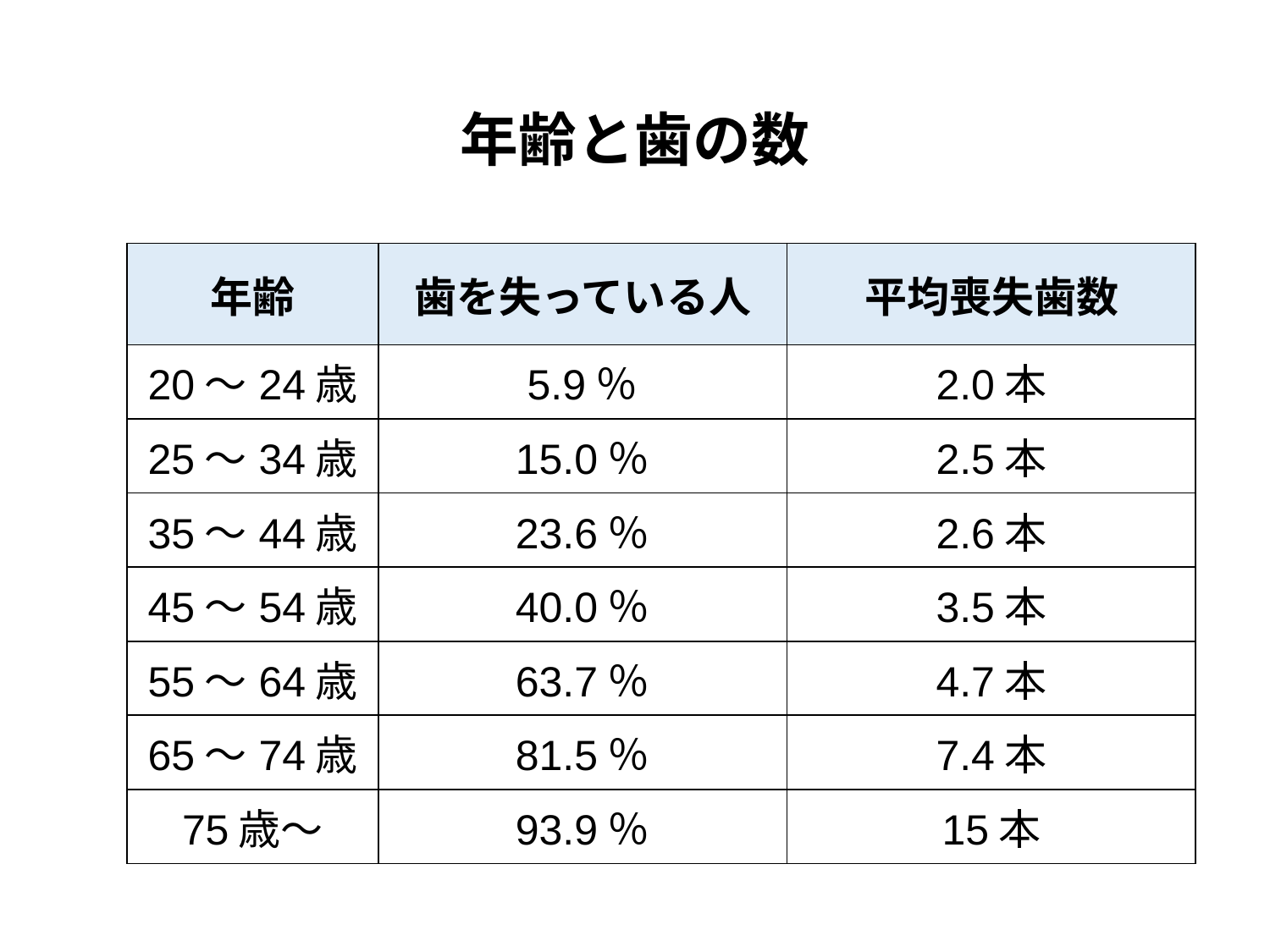

# 年齢と歯の数
| 年齢 | 歯を失っている人 | 平均喪失歯数 |
| --- | --- | --- |
| 20～24歳 | 5.9％ | 2.0本 |
| 25～34歳 | 15.0％ | 2.5本 |
| 35～44歳 | 23.6％ | 2.6本 |
| 45～54歳 | 40.0％ | 3.5本 |
| 55～64歳 | 63.7％ | 4.7本 |
| 65～74歳 | 81.5％ | 7.4本 |
| 75歳～ | 93.9％ | 15本 |